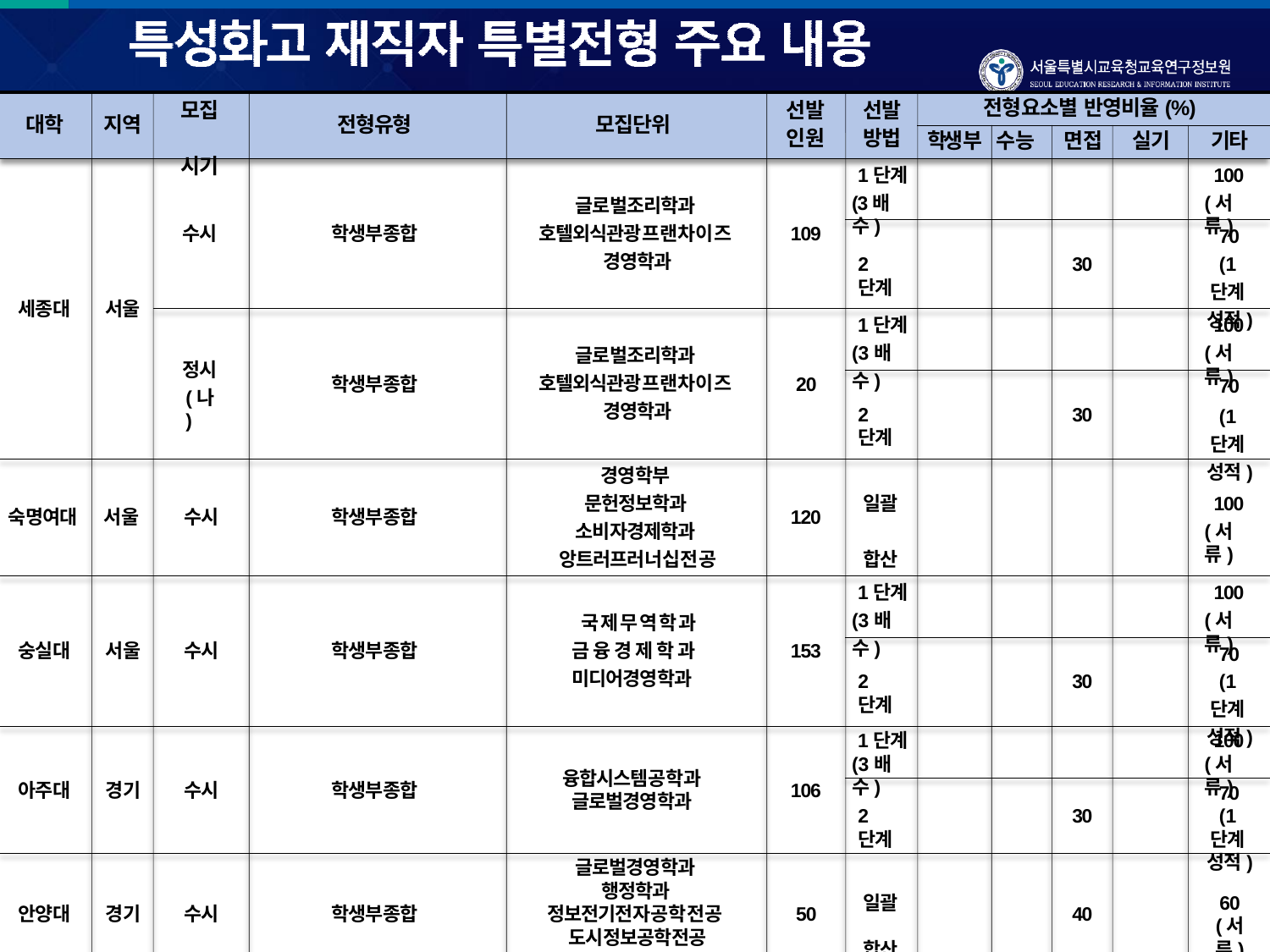

전형요소별 반영비율(%)
모집  시기
선발	선발
인원	방법
대학	지역
전형유형
모집단위
학생부  수능	면접	실기	기타
1단계
(3배수)
100
(서류)
글로벌조리학과  호텔외식관광프랜차이즈  경영학과
70
(1단계  성적)
수시
학생부종합
109
2단계
30
세종대	서울
1단계  (3배수)
100
(서류)
글로벌조리학과  호텔외식관광프랜차이즈  경영학과
정시
(나)
70
(1단계  성적)
학생부종합
20
2단계
30
경영학부  문헌정보학과  소비자경제학과  앙트러프러너십전공
일괄  합산
100
(서류)
숙명여대
서울	수시
학생부종합
120
1단계  (3배수)
100
(서류)
국제무역학과  금융경제학과  미디어경영학과
70
(1단계  성적)
숭실대	서울	수시
학생부종합
153
2단계
30
1단계  (3배수)
100
(서류)
융합시스템공학과  글로벌경영학과
아주대	경기	수시
학생부종합
106
70
(1단계  성적)
2단계
30
글로벌경영학과  행정학과  정보전기전자공학전공  도시정보공학전공
일괄  합산
60
(서류)
안양대	경기	수시
학생부종합
50
40